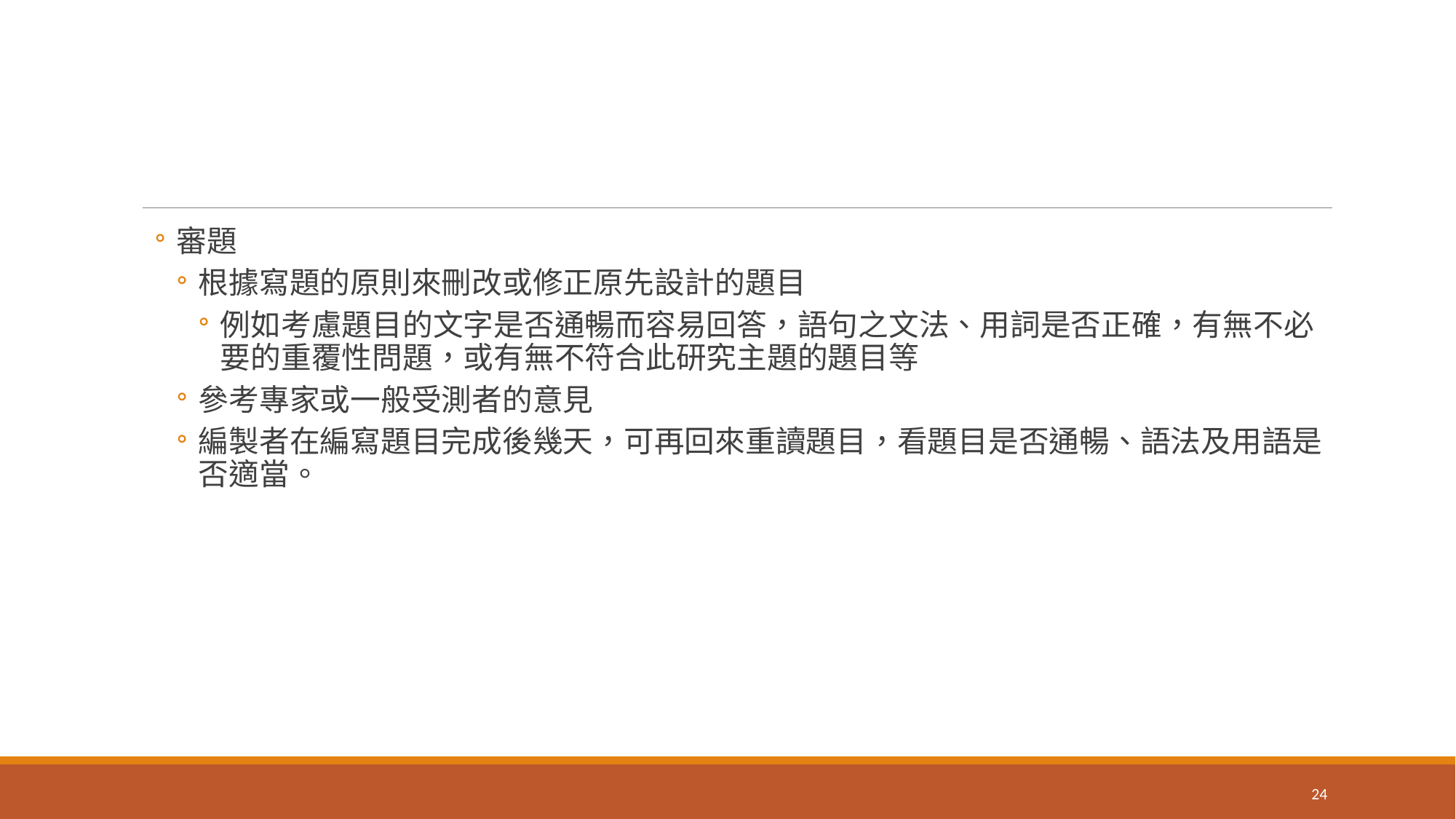

#
審題
根據寫題的原則來刪改或修正原先設計的題目
例如考慮題目的文字是否通暢而容易回答，語句之文法、用詞是否正確，有無不必要的重覆性問題，或有無不符合此研究主題的題目等
參考專家或一般受測者的意見
編製者在編寫題目完成後幾天，可再回來重讀題目，看題目是否通暢、語法及用語是否適當。
24